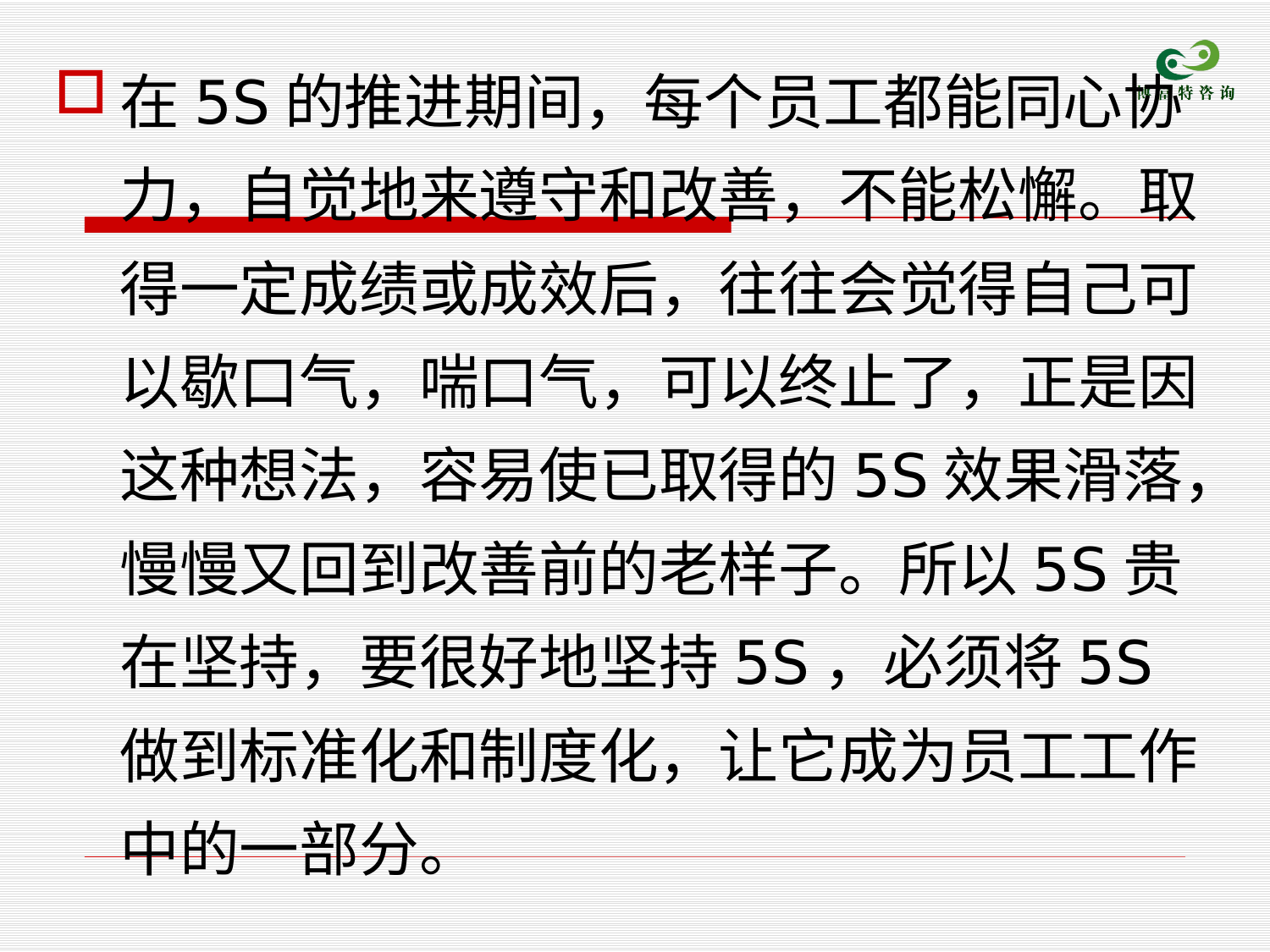

在5S的推进期间，每个员工都能同心协力，自觉地来遵守和改善，不能松懈。取得一定成绩或成效后，往往会觉得自己可以歇口气，喘口气，可以终止了，正是因这种想法，容易使已取得的5S效果滑落，慢慢又回到改善前的老样子。所以5S贵在坚持，要很好地坚持5S，必须将5S做到标准化和制度化，让它成为员工工作中的一部分。
443